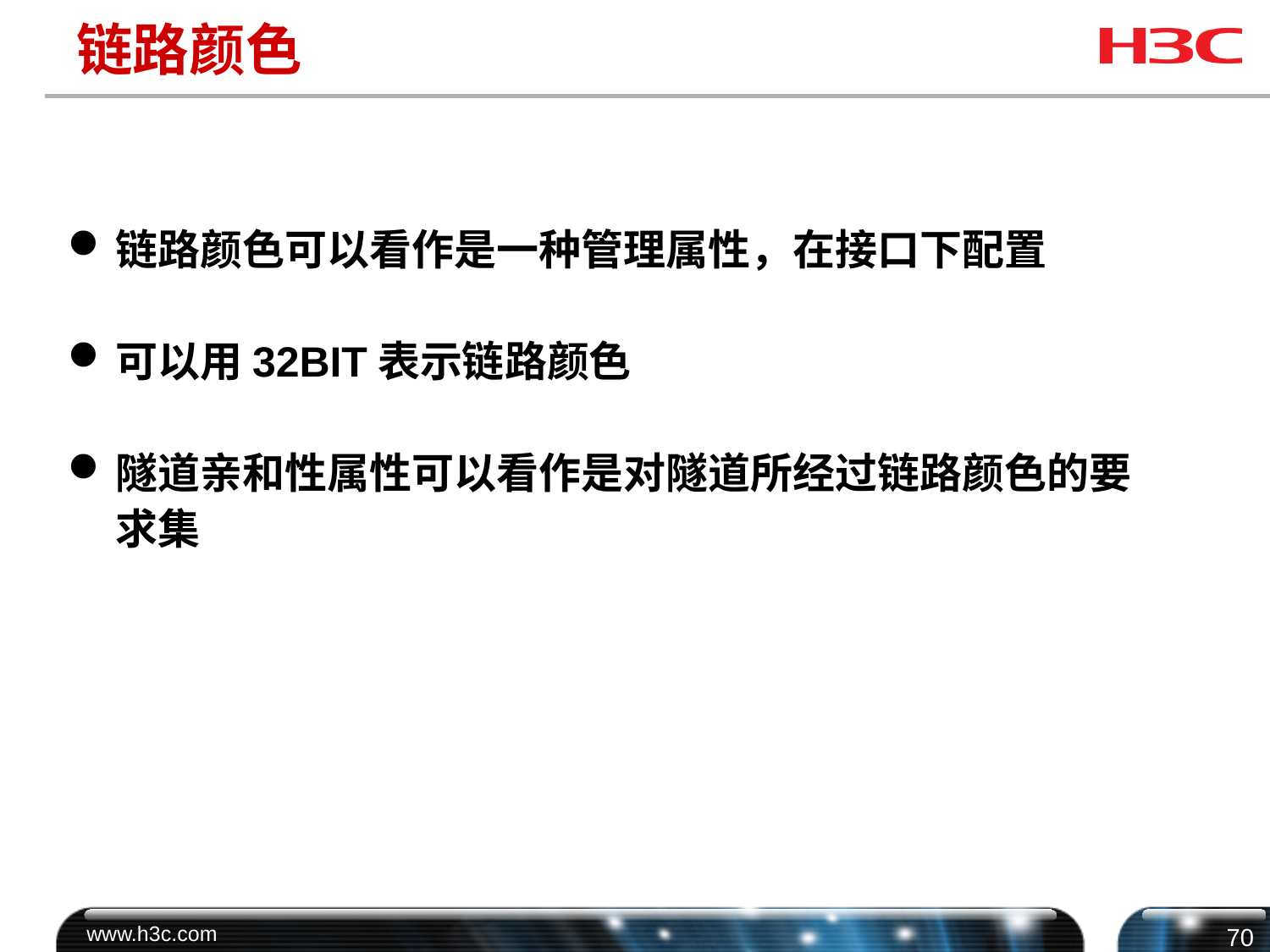

# 链路颜色
链路颜色可以看作是一种管理属性，在接口下配置

可以用32BIT表示链路颜色

隧道亲和性属性可以看作是对隧道所经过链路颜色的要求集